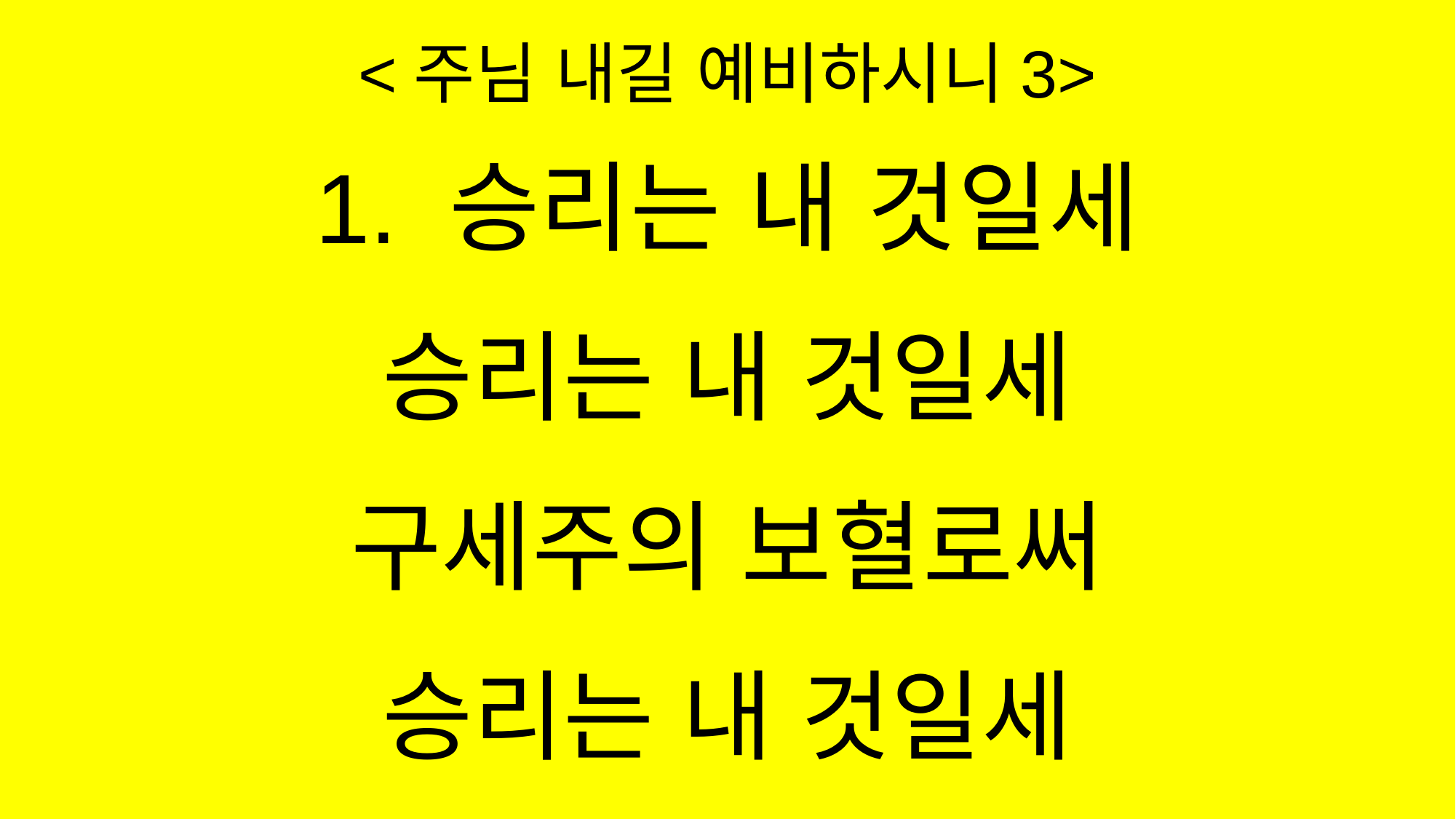

# <주님 내길 예비하시니3>
1. 승리는 내 것일세

승리는 내 것일세

구세주의 보혈로써

승리는 내 것일세